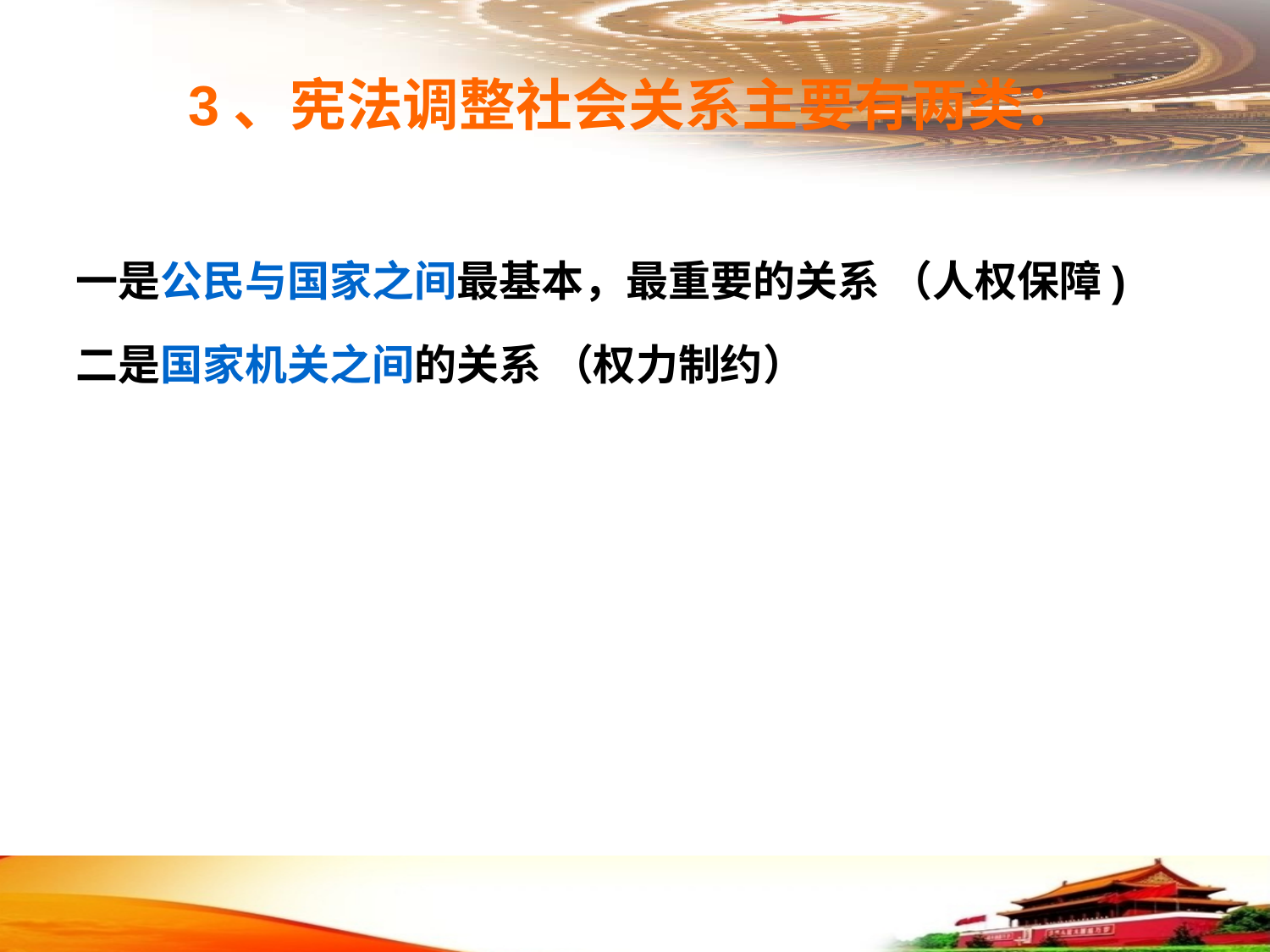

# 3、宪法调整社会关系主要有两类：
一是公民与国家之间最基本，最重要的关系 （人权保障)
二是国家机关之间的关系 （权力制约）